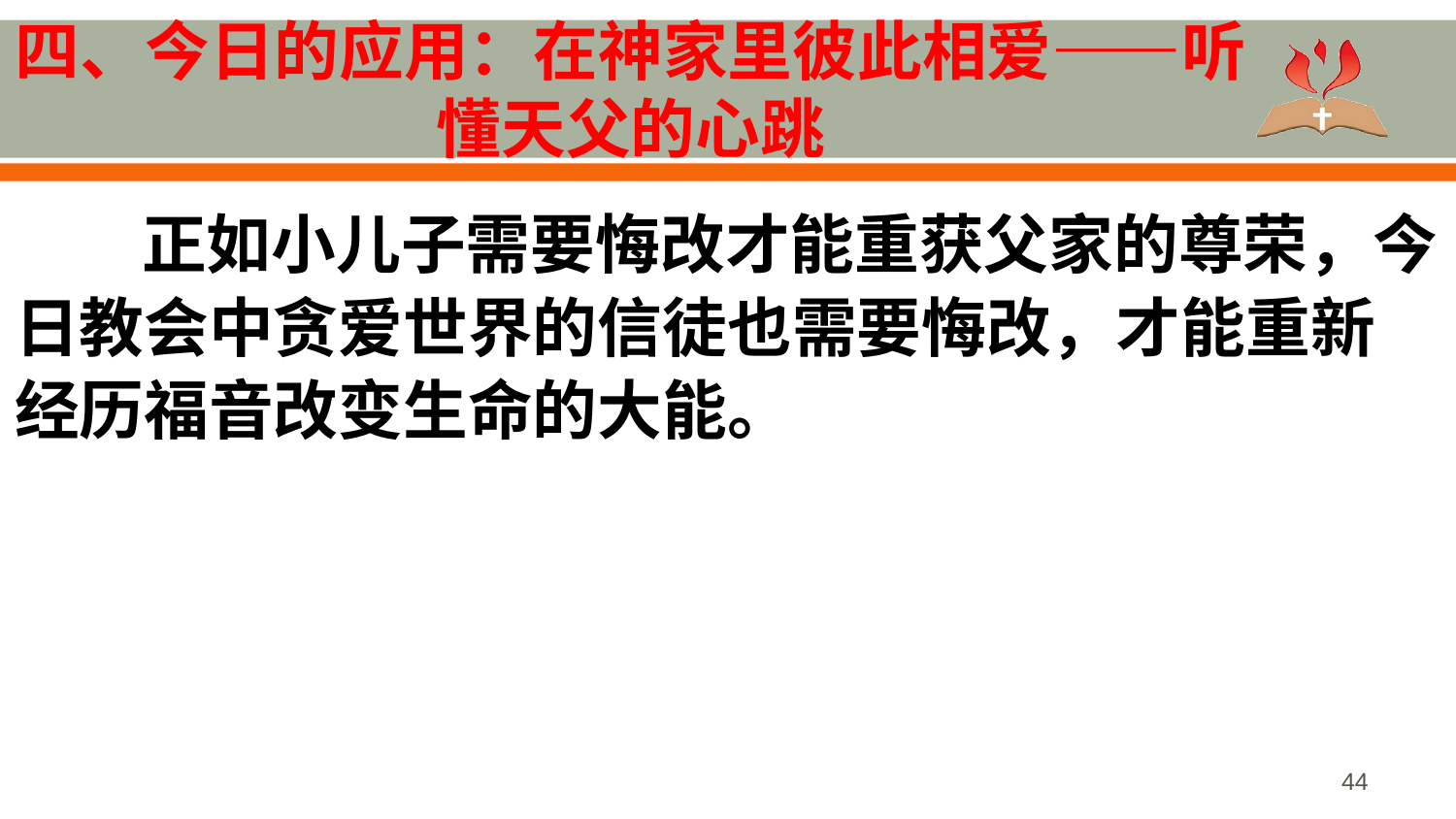

# 四、今日的应用：在神家里彼此相爱——听懂天父的心跳
正如小儿子需要悔改才能重获父家的尊荣，今日教会中贪爱世界的信徒也需要悔改，才能重新经历福音改变生命的大能。

44